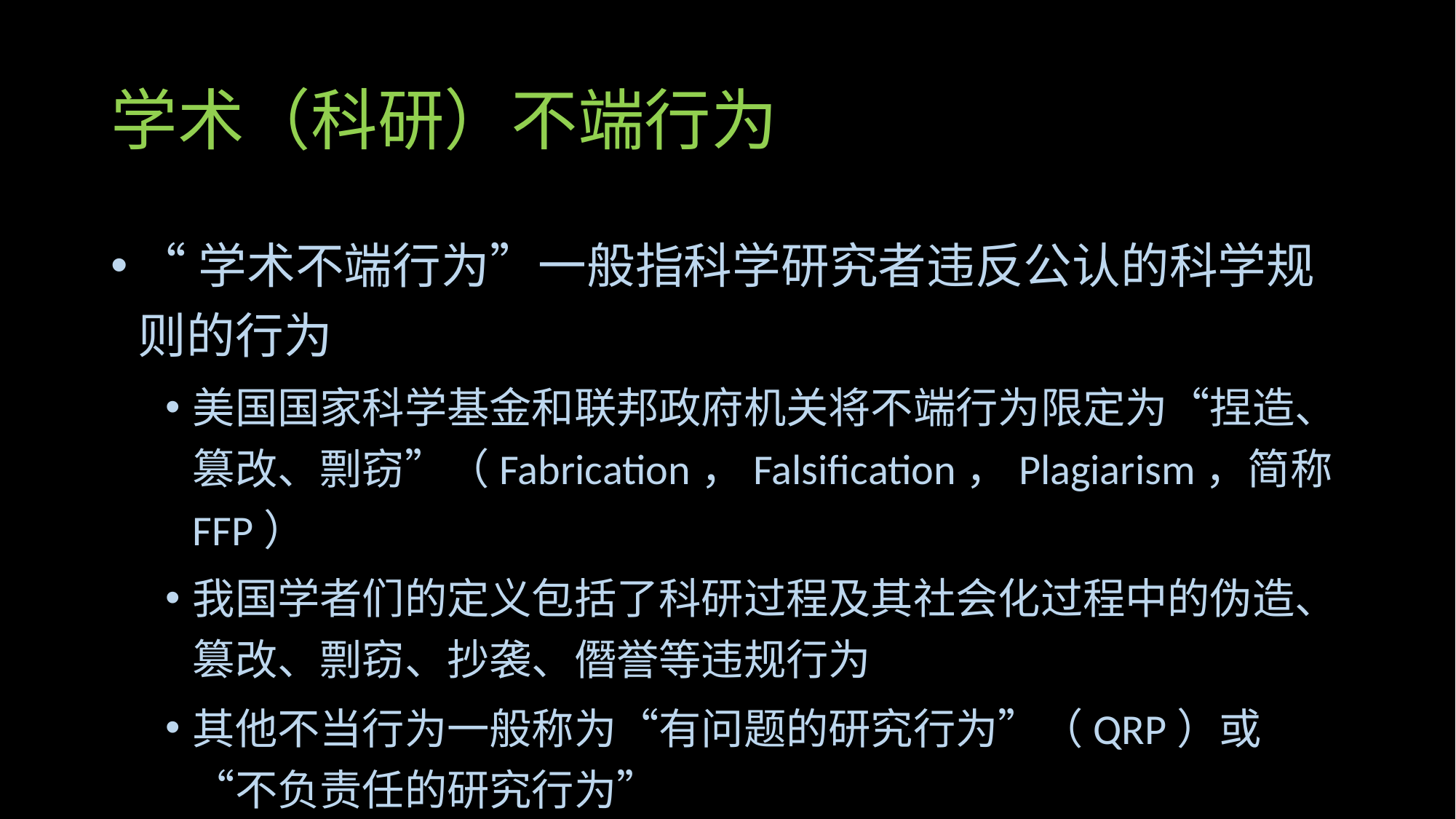

# 学术（科研）不端行为
“学术不端行为”一般指科学研究者违反公认的科学规则的行为
美国国家科学基金和联邦政府机关将不端行为限定为“捏造、篡改、剽窃”（Fabrication，Falsification，Plagiarism，简称FFP）
我国学者们的定义包括了科研过程及其社会化过程中的伪造、篡改、剽窃、抄袭、僭誉等违规行为
其他不当行为一般称为“有问题的研究行为”（QRP）或“不负责任的研究行为”